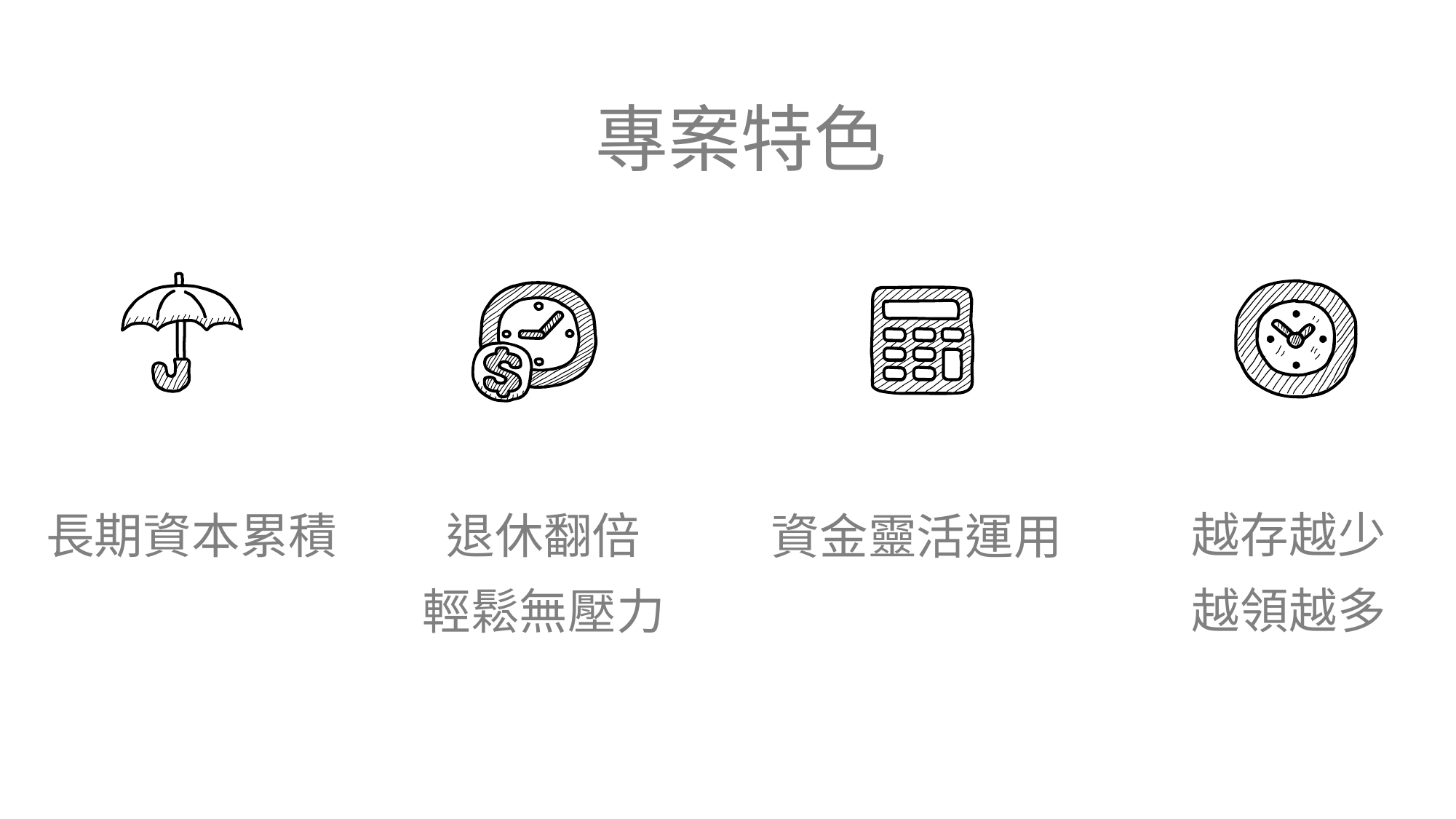

專案特色

越存越少
越領越多
長期資本累積
退休翻倍
輕鬆無壓力
資金靈活運用